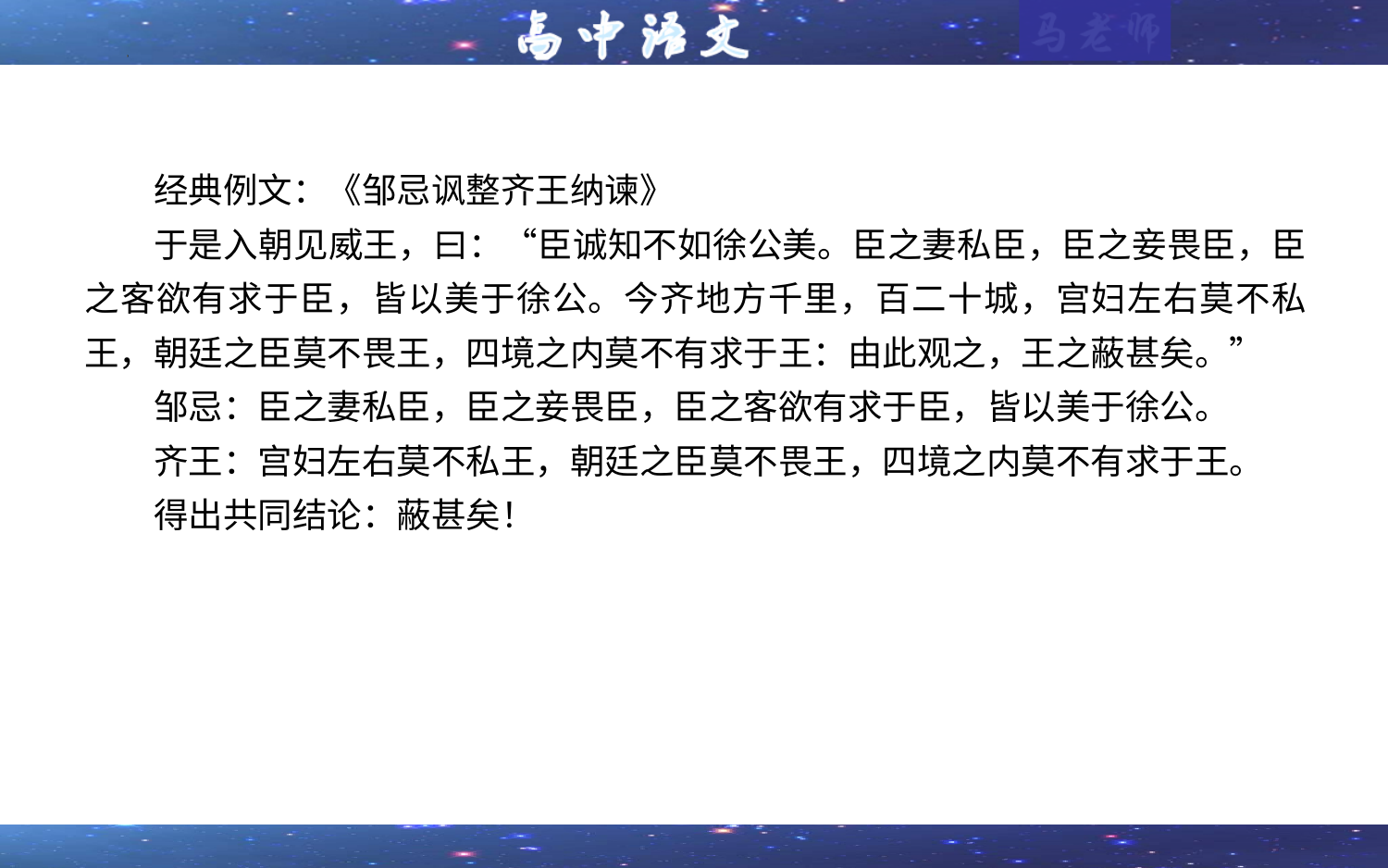

经典例文：《邹忌讽整齐王纳谏》
于是入朝见威王，曰：“臣诚知不如徐公美。臣之妻私臣，臣之妾畏臣，臣之客欲有求于臣，皆以美于徐公。今齐地方千里，百二十城，宫妇左右莫不私王，朝廷之臣莫不畏王，四境之内莫不有求于王：由此观之，王之蔽甚矣。”
邹忌：臣之妻私臣，臣之妾畏臣，臣之客欲有求于臣，皆以美于徐公。
齐王：宫妇左右莫不私王，朝廷之臣莫不畏王，四境之内莫不有求于王。
得出共同结论：蔽甚矣！